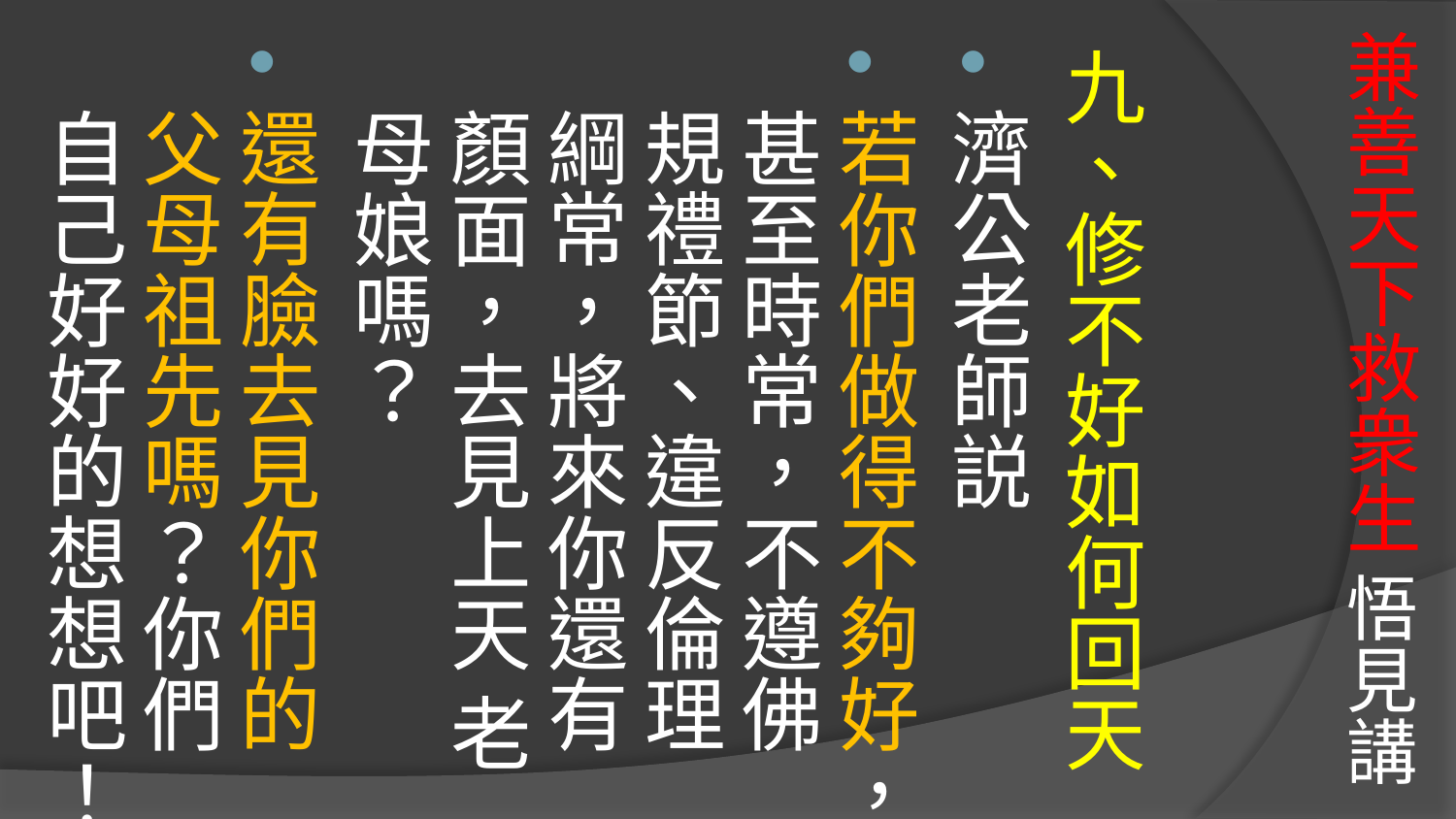

# 兼善天下救衆生 悟見講
九、修不好如何回天
濟公老師説
若你們做得不夠好，甚至時常，不遵佛規禮節、違反倫理綱常，將來你還有顏面，去見上天 老母娘嗎？
還有臉去見你們的父母祖先嗎？你們自己好好的想想吧！